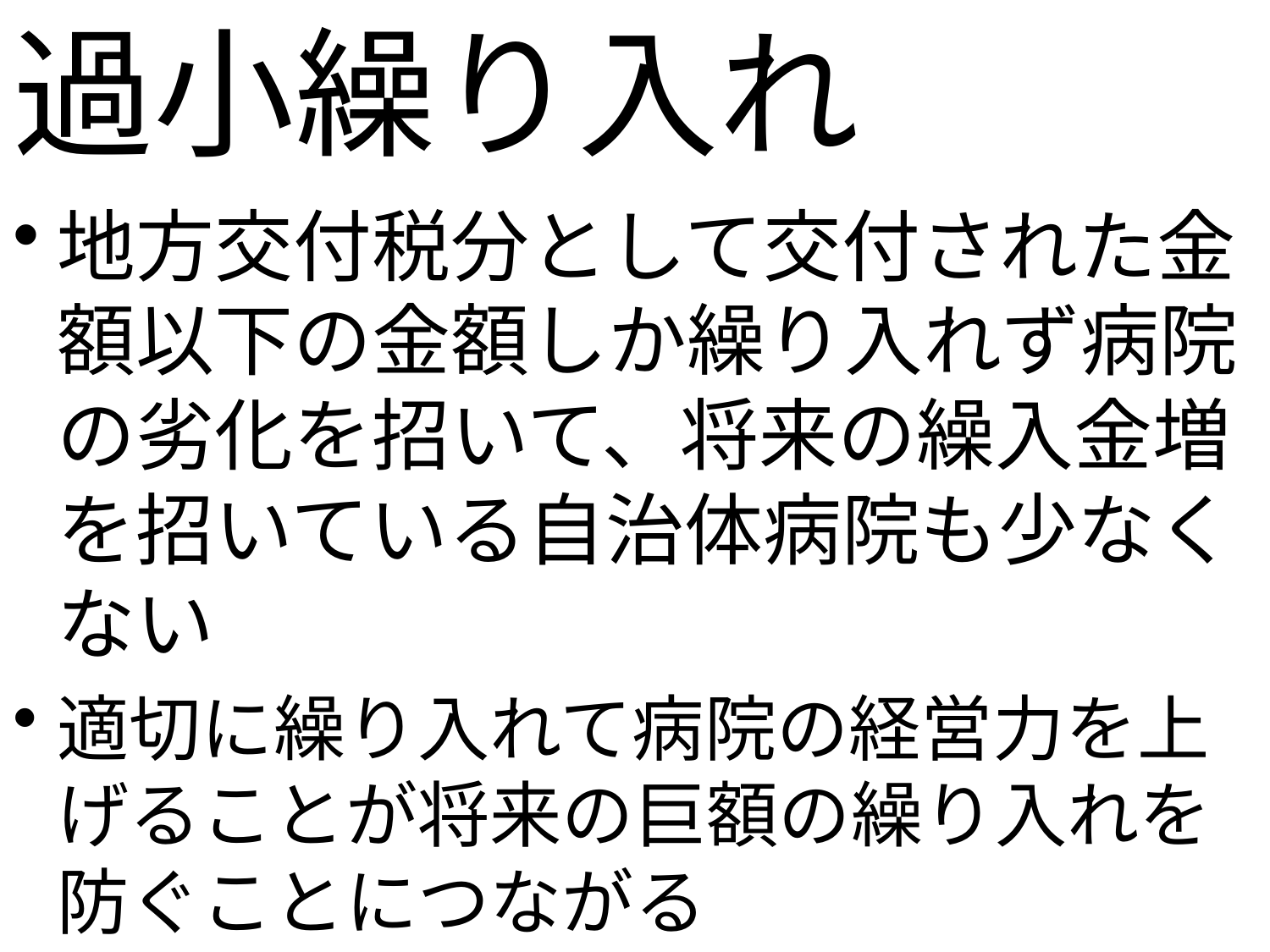

# 過小繰り入れ
地方交付税分として交付された金額以下の金額しか繰り入れず病院の劣化を招いて、将来の繰入金増を招いている自治体病院も少なくない
適切に繰り入れて病院の経営力を上げることが将来の巨額の繰り入れを防ぐことにつながる